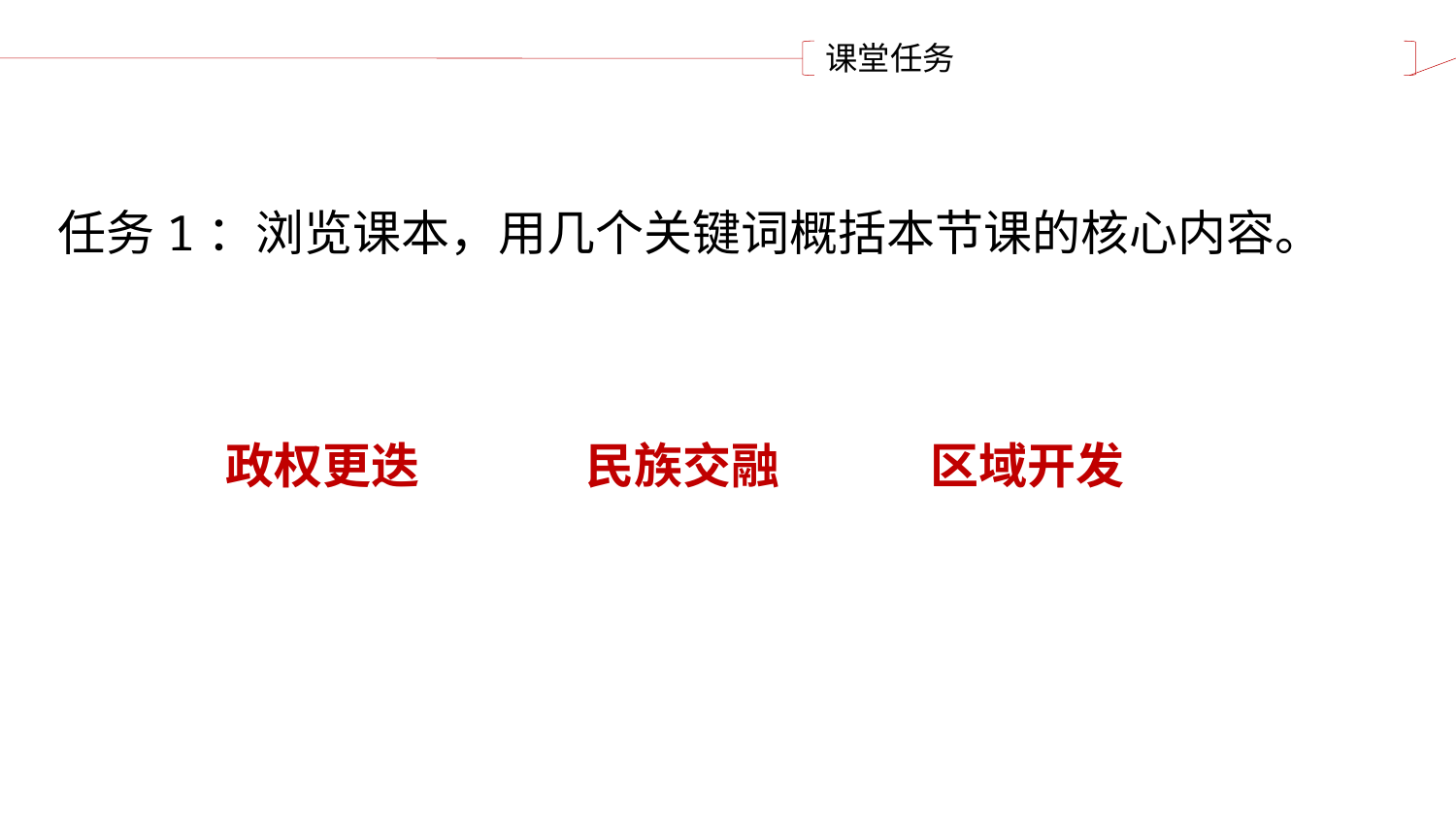

课堂任务

任务1：浏览课本，用几个关键词概括本节课的核心内容。
政权更迭
民族交融
区域开发